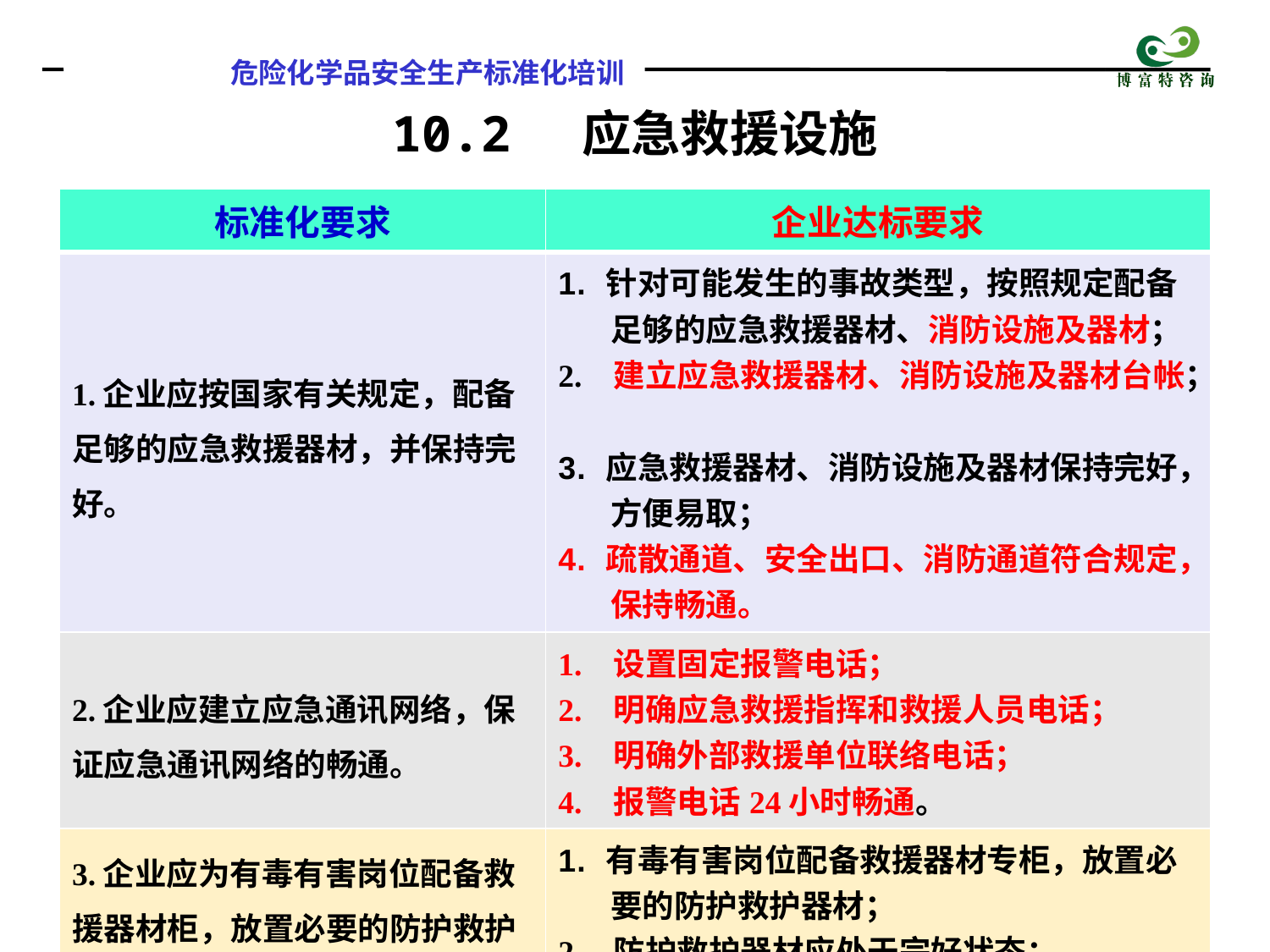

10.2  应急救援设施
| 标准化要求 | 企业达标要求 |
| --- | --- |
| 1.企业应按国家有关规定，配备足够的应急救援器材，并保持完好。 | 针对可能发生的事故类型，按照规定配备 足够的应急救援器材、消防设施及器材； 2. 建立应急救援器材、消防设施及器材台帐； 应急救援器材、消防设施及器材保持完好， 方便易取； 疏散通道、安全出口、消防通道符合规定， 保持畅通。 |
| 2.企业应建立应急通讯网络，保证应急通讯网络的畅通。 | 1. 设置固定报警电话； 2. 明确应急救援指挥和救援人员电话； 3. 明确外部救援单位联络电话； 4. 报警电话24小时畅通。 |
| 3.企业应为有毒有害岗位配备救援器材柜，放置必要的防护救护器材，进行经常性的维护保养并记录，保证其处于完好状态。 | 有毒有害岗位配备救援器材专柜，放置必 要的防护救护器材； 2. 防护救护器材应处于完好状态； 建立防护救护器材管理台帐和维护保养记 录。 |